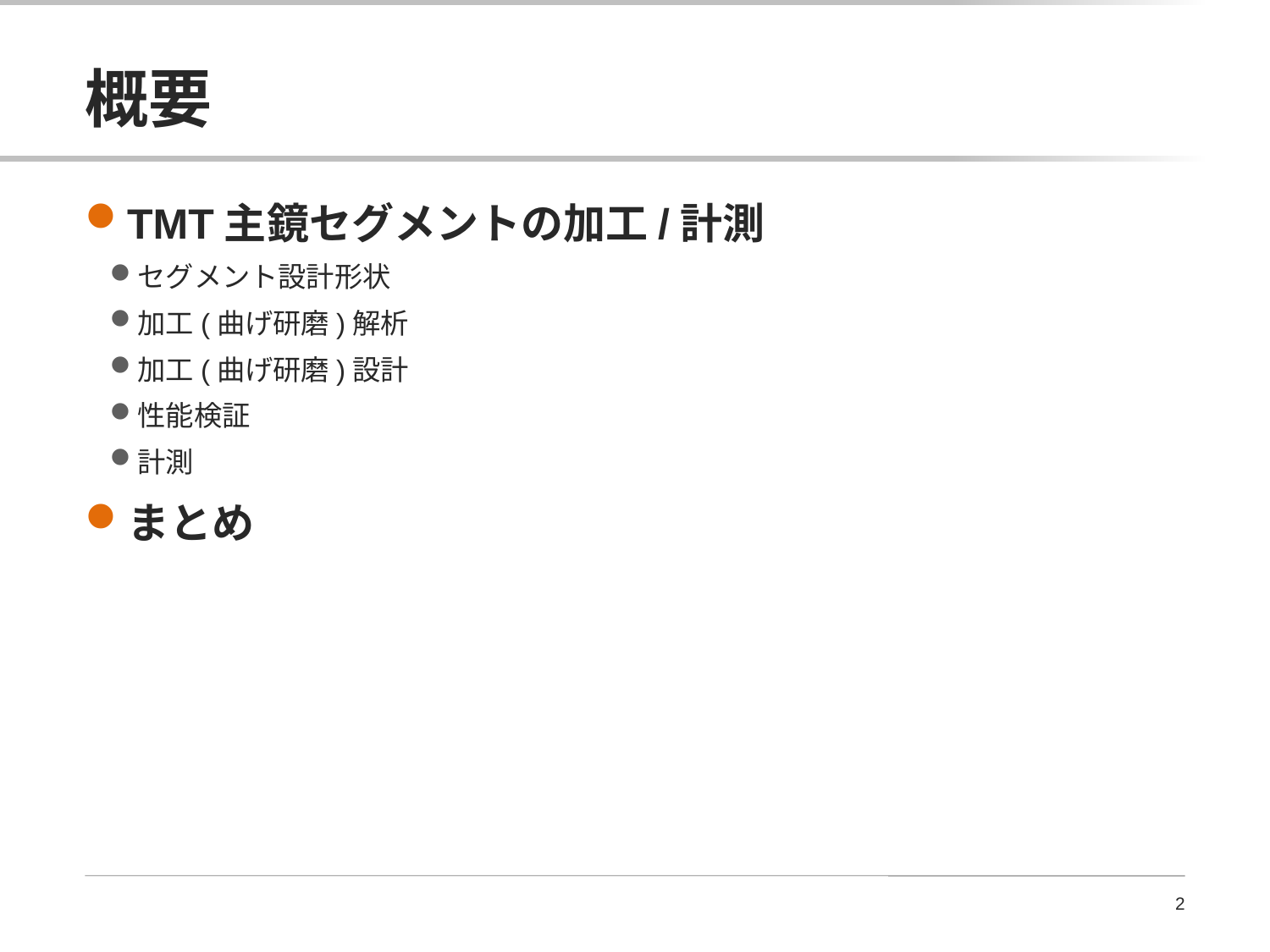

# 概要
TMT主鏡セグメントの加工/計測
セグメント設計形状
加工(曲げ研磨)解析
加工(曲げ研磨)設計
性能検証
計測
まとめ
2